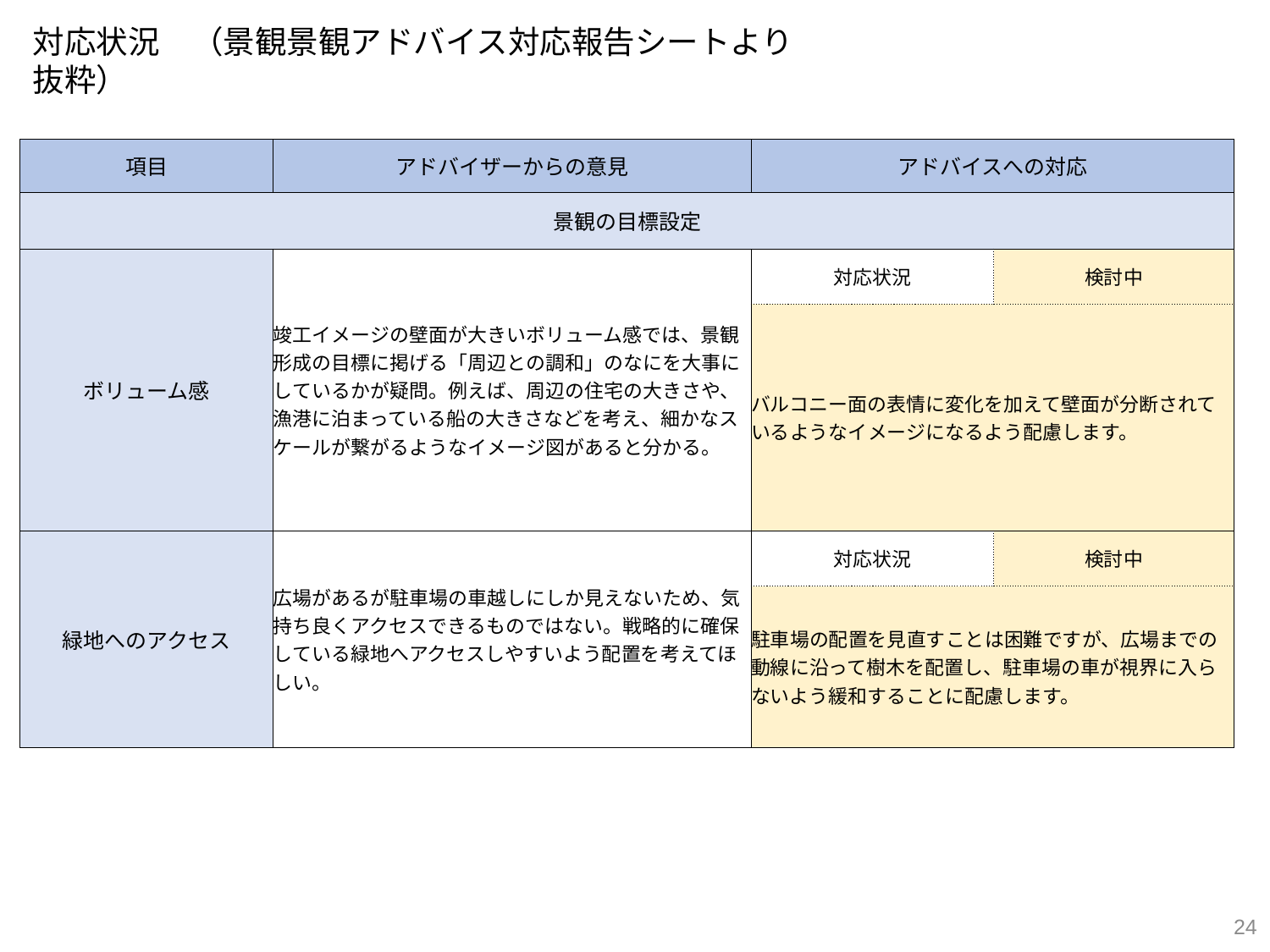

対応状況　（景観景観アドバイス対応報告シートより抜粋）
| 項目 | アドバイザーからの意見 | アドバイスへの対応 |  |
| --- | --- | --- | --- |
| 景観の目標設定 |  |  |  |
| ボリューム感 | 竣工イメージの壁面が大きいボリューム感では、景観形成の目標に掲げる「周辺との調和」のなにを大事にしているかが疑問。例えば、周辺の住宅の大きさや、漁港に泊まっている船の大きさなどを考え、細かなスケールが繋がるようなイメージ図があると分かる。 | 対応状況 | 検討中 |
|  |  | バルコニー面の表情に変化を加えて壁面が分断されているようなイメージになるよう配慮します。 |  |
| 緑地へのアクセス | 広場があるが駐車場の車越しにしか見えないため、気持ち良くアクセスできるものではない。戦略的に確保している緑地へアクセスしやすいよう配置を考えてほしい。 | 対応状況 | 検討中 |
|  |  | 駐車場の配置を見直すことは困難ですが、広場までの動線に沿って樹木を配置し、駐車場の車が視界に入らないよう緩和することに配慮します。 |  |
24